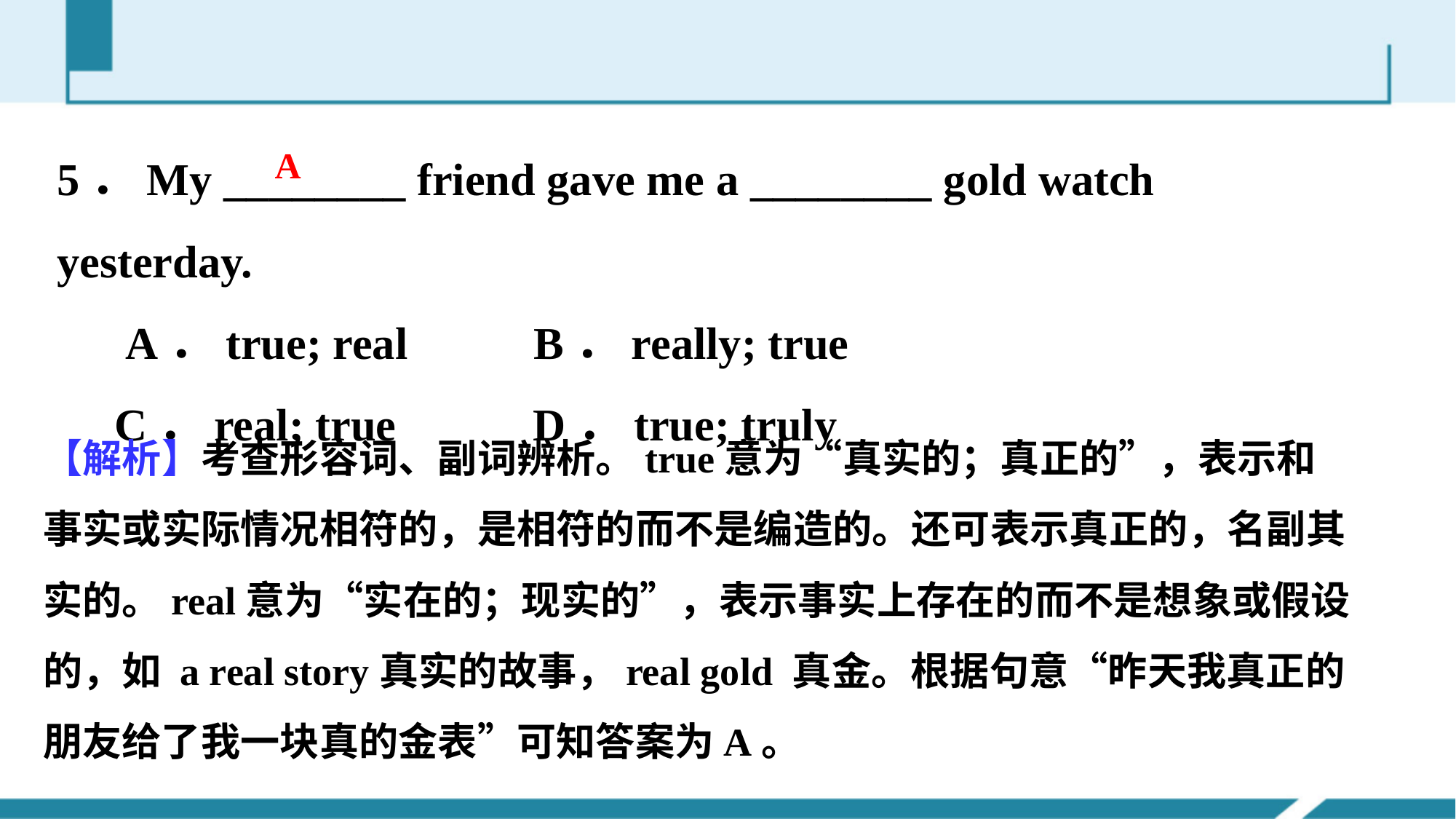

5．My ________ friend gave me a ________ gold watch yesterday.
      A．true; real           B．really; true
     C．real; true            D．true; truly

A
【解析】考查形容词、副词辨析。true意为“真实的；真正的”，表示和事实或实际情况相符的，是相符的而不是编造的。还可表示真正的，名副其实的。real意为“实在的；现实的”，表示事实上存在的而不是想象或假设的，如 a real story真实的故事，real gold 真金。根据句意“昨天我真正的朋友给了我一块真的金表”可知答案为A。